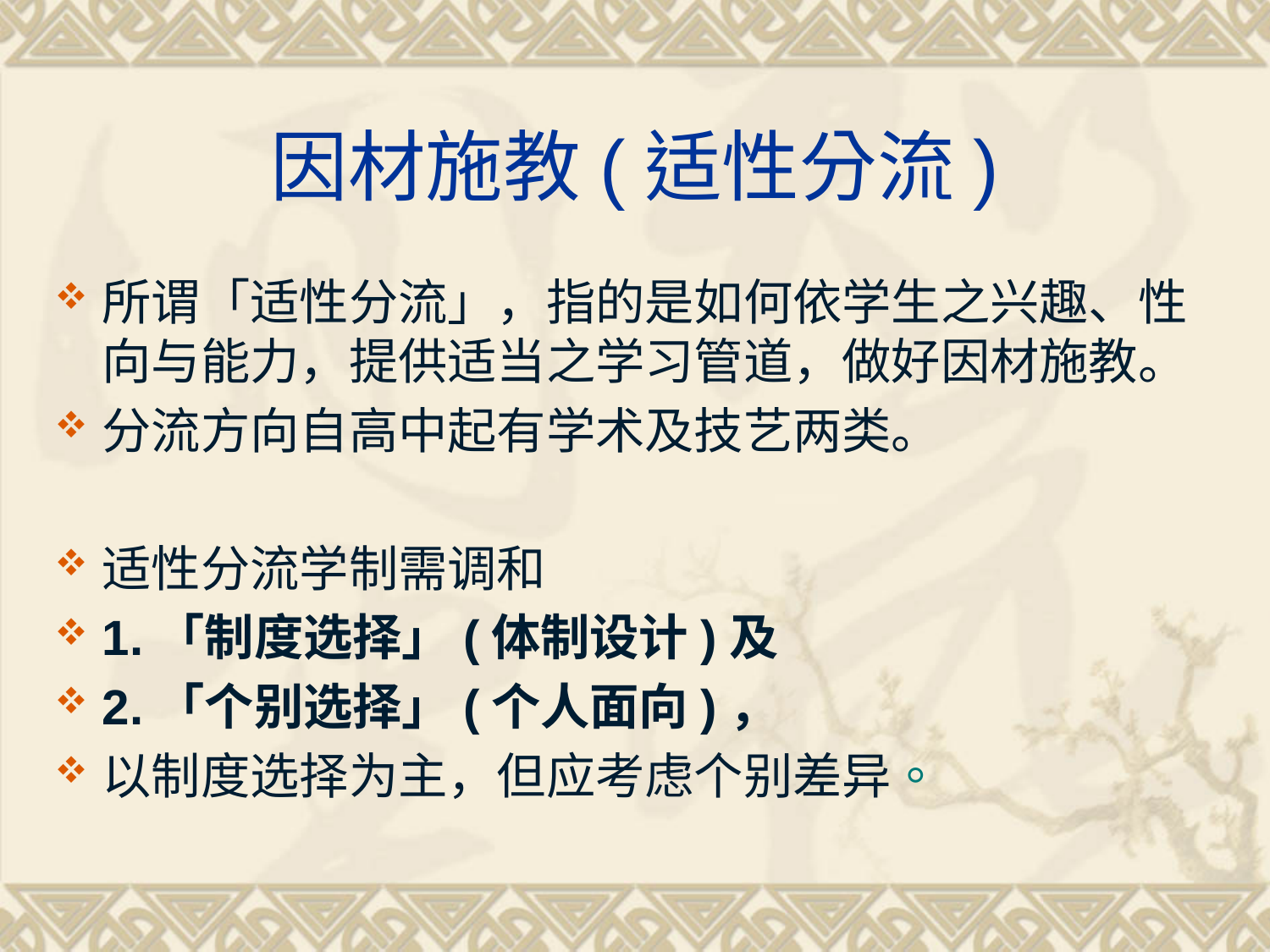

# 因材施教(适性分流)
所谓「适性分流」，指的是如何依学生之兴趣、性向与能力，提供适当之学习管道，做好因材施教。
分流方向自高中起有学术及技艺两类。

适性分流学制需调和
1.「制度选择」(体制设计)及
2.「个别选择」(个人面向)，
以制度选择为主，但应考虑个别差异。